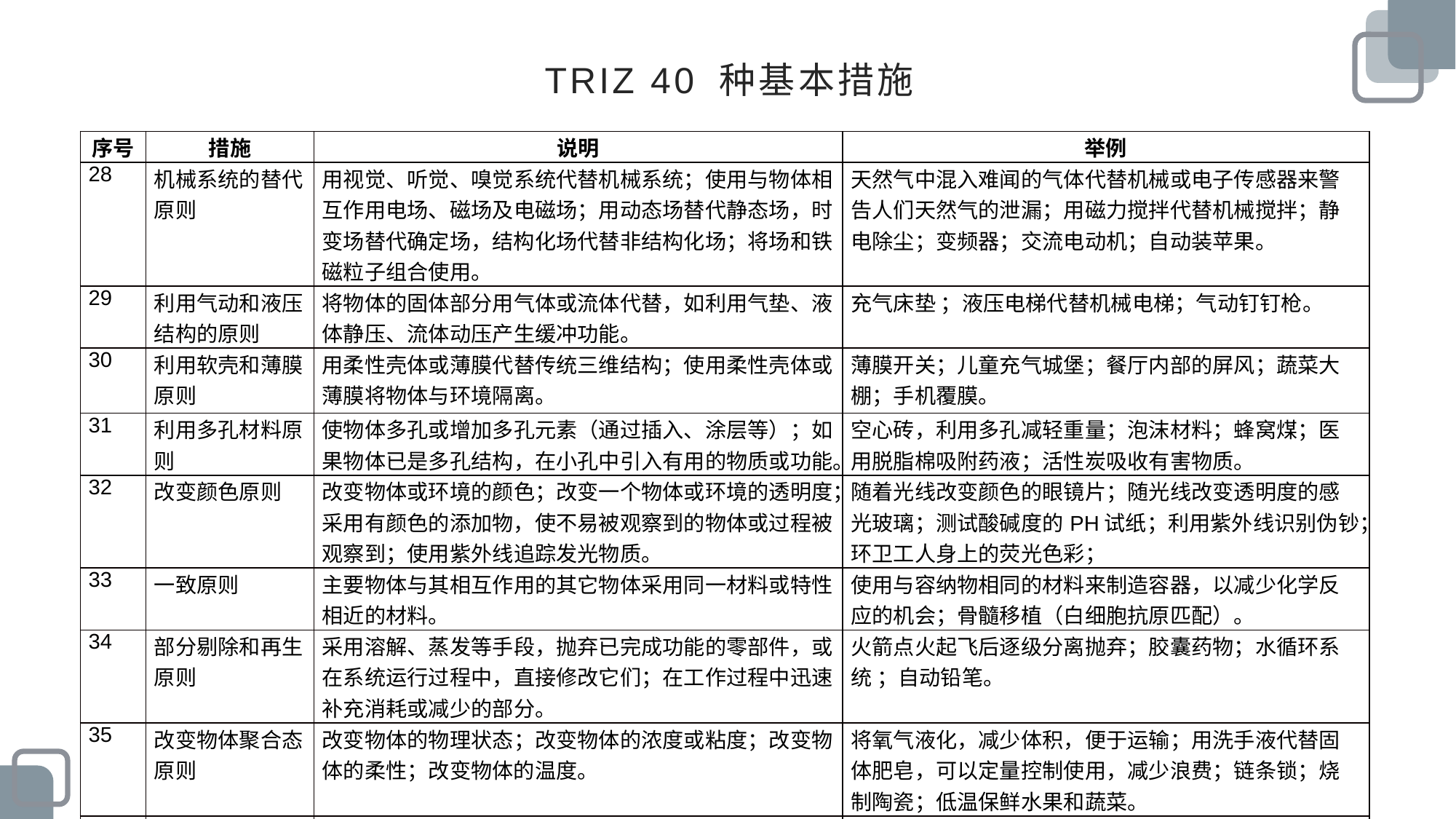

# TRIZ 40 种基本措施
| 序号 | 措施 | 说明 | 举例 |
| --- | --- | --- | --- |
| 28 | 机械系统的替代原则 | 用视觉、听觉、嗅觉系统代替机械系统；使用与物体相互作用电场、磁场及电磁场；用动态场替代静态场，时变场替代确定场，结构化场代替非结构化场；将场和铁磁粒子组合使用。 | 天然气中混入难闻的气体代替机械或电子传感器来警告人们天然气的泄漏；用磁力搅拌代替机械搅拌；静电除尘；变频器；交流电动机；自动装苹果。 |
| 29 | 利用气动和液压结构的原则 | 将物体的固体部分用气体或流体代替，如利用气垫、液体静压、流体动压产生缓冲功能。 | 充气床垫 ；液压电梯代替机械电梯；气动钉钉枪。 |
| 30 | 利用软壳和薄膜原则 | 用柔性壳体或薄膜代替传统三维结构；使用柔性壳体或薄膜将物体与环境隔离。 | 薄膜开关；儿童充气城堡；餐厅内部的屏风；蔬菜大棚；手机覆膜。 |
| 31 | 利用多孔材料原则 | 使物体多孔或增加多孔元素（通过插入、涂层等）；如果物体已是多孔结构，在小孔中引入有用的物质或功能。 | 空心砖，利用多孔减轻重量；泡沫材料；蜂窝煤；医用脱脂棉吸附药液；活性炭吸收有害物质。 |
| 32 | 改变颜色原则 | 改变物体或环境的颜色；改变一个物体或环境的透明度；采用有颜色的添加物，使不易被观察到的物体或过程被观察到；使用紫外线追踪发光物质。 | 随着光线改变颜色的眼镜片；随光线改变透明度的感光玻璃；测试酸碱度的PH试纸；利用紫外线识别伪钞；环卫工人身上的荧光色彩； |
| 33 | 一致原则 | 主要物体与其相互作用的其它物体采用同一材料或特性相近的材料。 | 使用与容纳物相同的材料来制造容器，以减少化学反应的机会；骨髓移植（白细胞抗原匹配）。 |
| 34 | 部分剔除和再生原则 | 采用溶解、蒸发等手段，抛弃已完成功能的零部件，或在系统运行过程中，直接修改它们；在工作过程中迅速补充消耗或减少的部分。 | 火箭点火起飞后逐级分离抛弃；胶囊药物；水循环系统 ；自动铅笔。 |
| 35 | 改变物体聚合态原则 | 改变物体的物理状态；改变物体的浓度或粘度；改变物体的柔性；改变物体的温度。 | 将氧气液化，减少体积，便于运输；用洗手液代替固体肥皂，可以定量控制使用，减少浪费；链条锁；烧制陶瓷；低温保鲜水果和蔬菜。 |
| 36 | 相变原则 | 利用物质相变时产生的某种效应，如：体积改变、吸热或放热。 | 利用相变材料制作的降温服；干冰舞台烟雾。 |